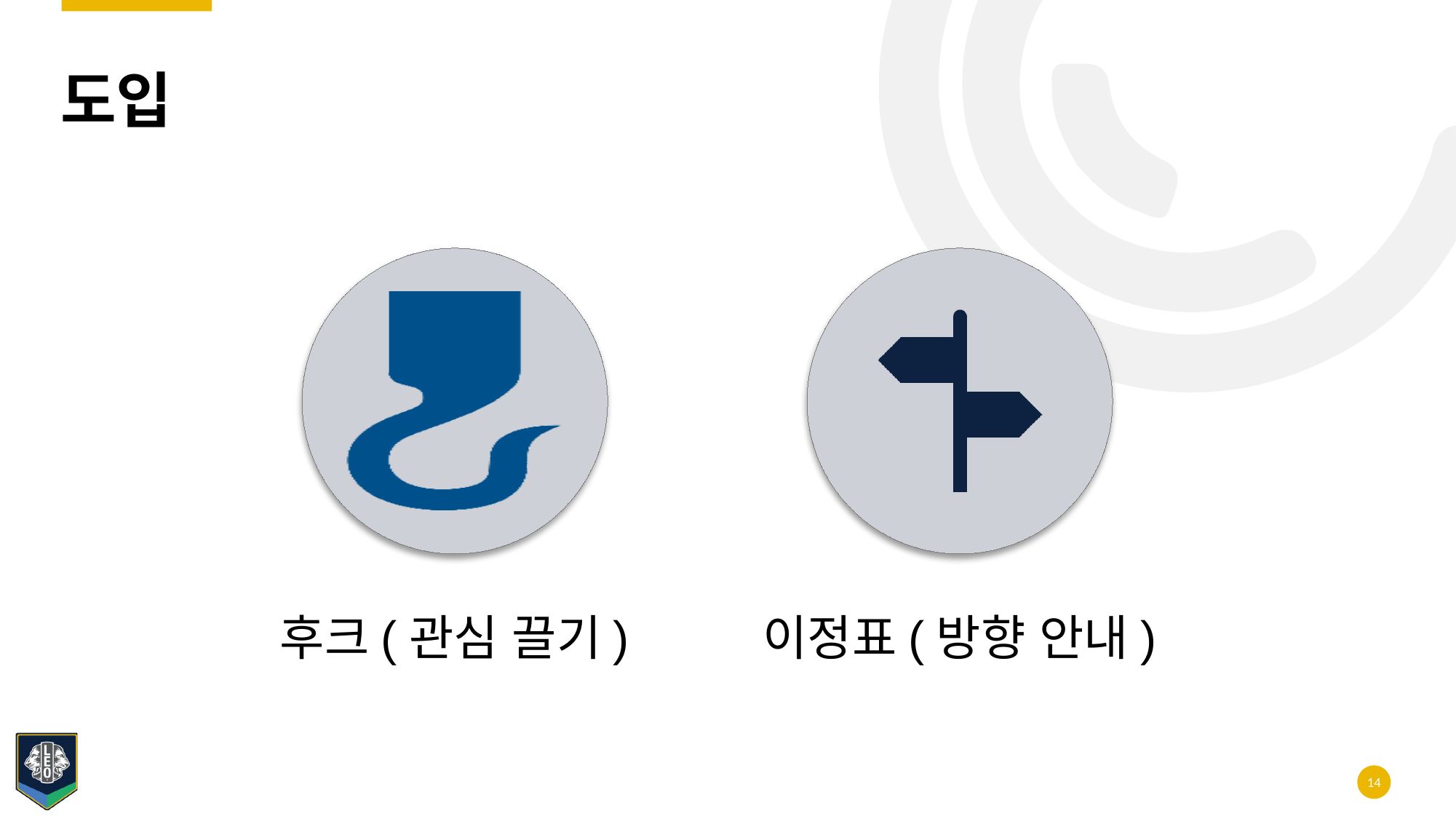

# 도입
후크(관심 끌기)
이정표(방향 안내)
14